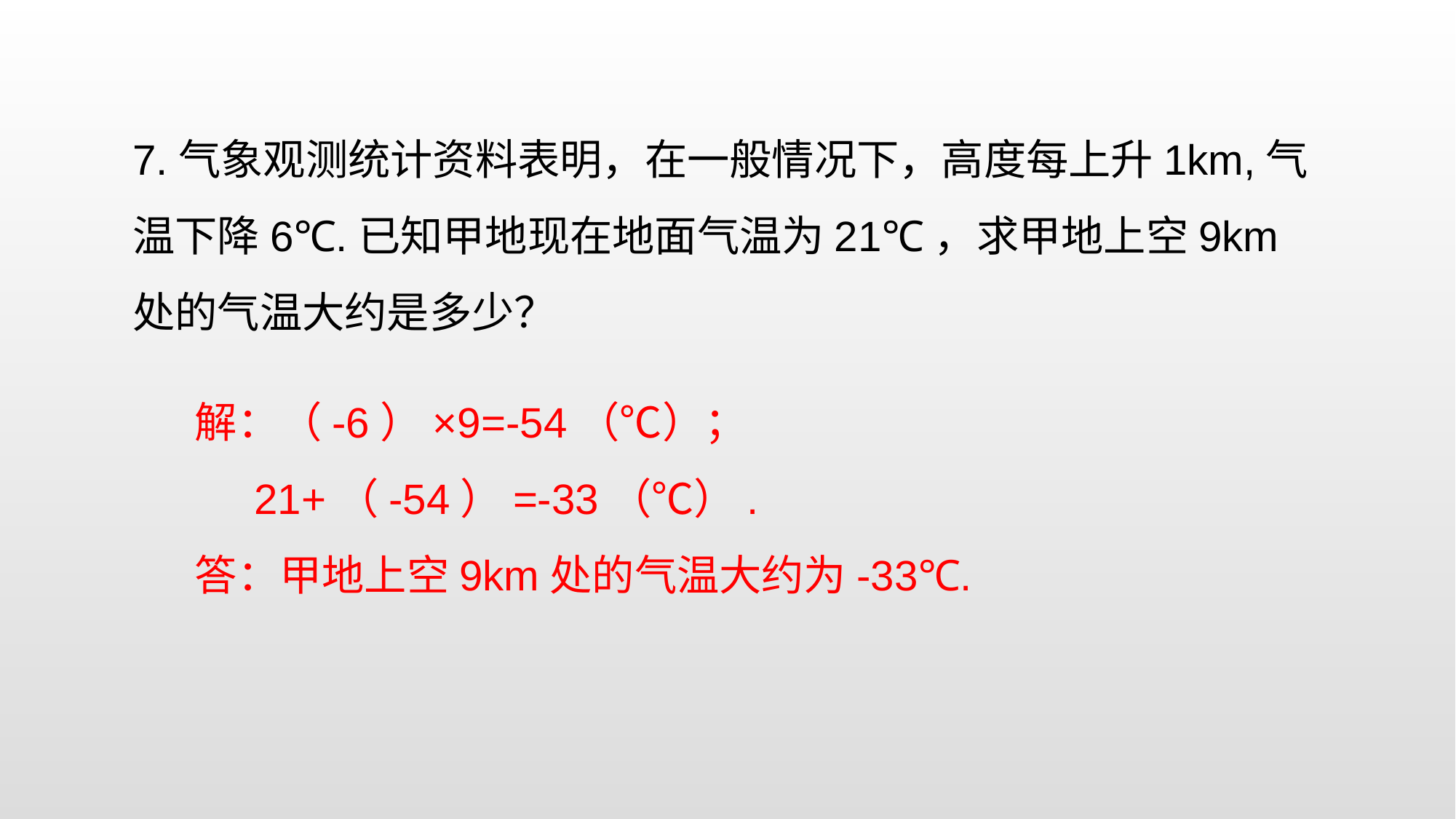

7.气象观测统计资料表明，在一般情况下，高度每上升1km,气温下降6℃.已知甲地现在地面气温为21℃，求甲地上空9km处的气温大约是多少？
解：（-6）×9=-54（℃）；
     21+（-54）=-33（℃）.
答：甲地上空9km处的气温大约为-33℃.